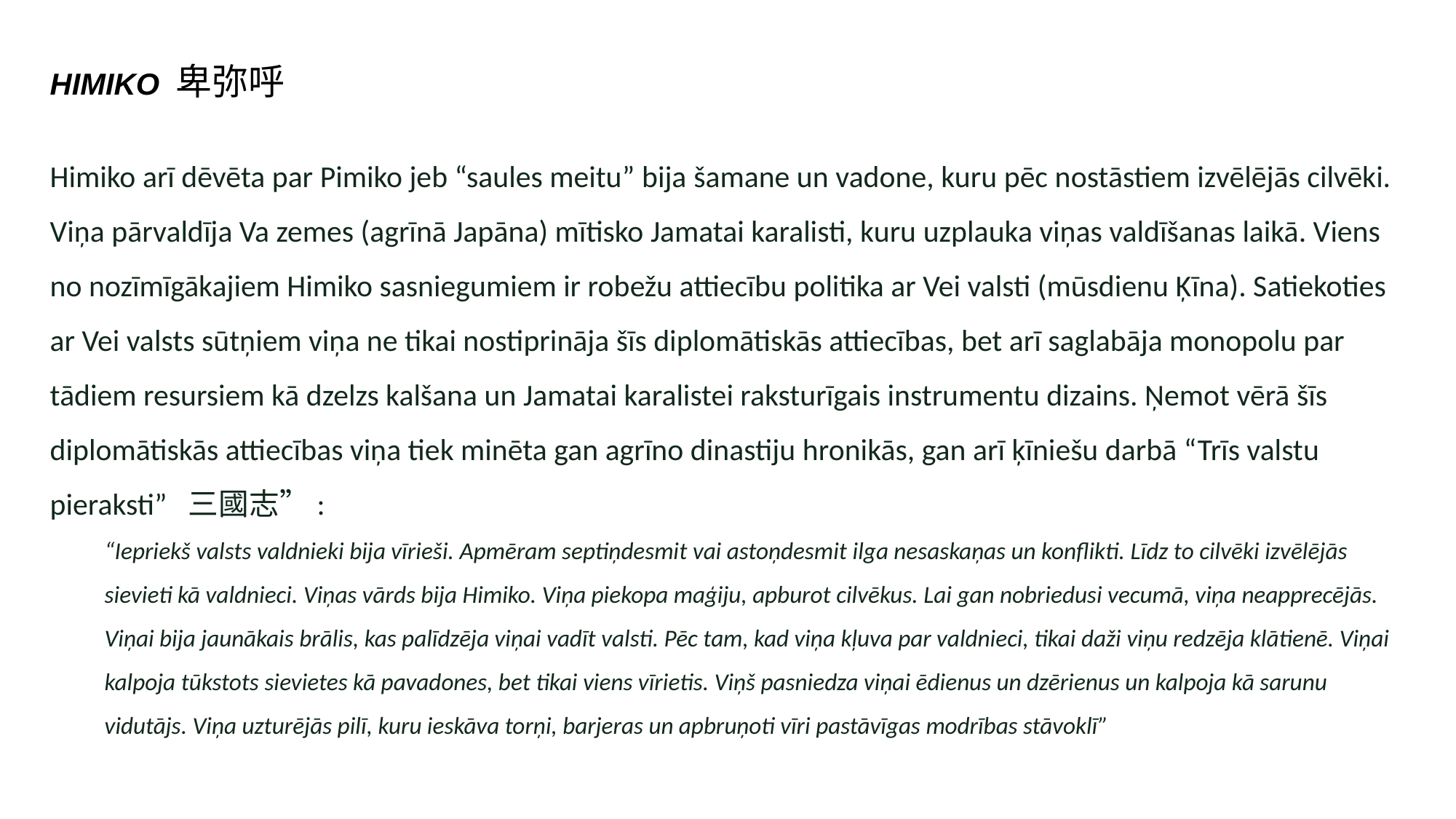

HIMIKO 卑弥呼

Himiko arī dēvēta par Pimiko jeb “saules meitu” bija šamane un vadone, kuru pēc nostāstiem izvēlējās cilvēki.  Viņa pārvaldīja Va zemes (agrīnā Japāna) mītisko Jamatai karalisti, kuru uzplauka viņas valdīšanas laikā. Viens no nozīmīgākajiem Himiko sasniegumiem ir robežu attiecību politika ar Vei valsti (mūsdienu Ķīna). Satiekoties ar Vei valsts sūtņiem viņa ne tikai nostiprināja šīs diplomātiskās attiecības, bet arī saglabāja monopolu par tādiem resursiem kā dzelzs kalšana un Jamatai karalistei raksturīgais instrumentu dizains. Ņemot vērā šīs diplomātiskās attiecības viņa tiek minēta gan agrīno dinastiju hronikās, gan arī ķīniešu darbā “Trīs valstu pieraksti”  三國志”:
“Iepriekš valsts valdnieki bija vīrieši. Apmēram septiņdesmit vai astoņdesmit ilga nesaskaņas un konflikti. Līdz to cilvēki izvēlējās sievieti kā valdnieci. Viņas vārds bija Himiko. Viņa piekopa maģiju, apburot cilvēkus. Lai gan nobriedusi vecumā, viņa neapprecējās. Viņai bija jaunākais brālis, kas palīdzēja viņai vadīt valsti. Pēc tam, kad viņa kļuva par valdnieci, tikai daži viņu redzēja klātienē. Viņai kalpoja tūkstots sievietes kā pavadones, bet tikai viens vīrietis. Viņš pasniedza viņai ēdienus un dzērienus un kalpoja kā sarunu vidutājs. Viņa uzturējās pilī, kuru ieskāva torņi, barjeras un apbruņoti vīri pastāvīgas modrības stāvoklī”